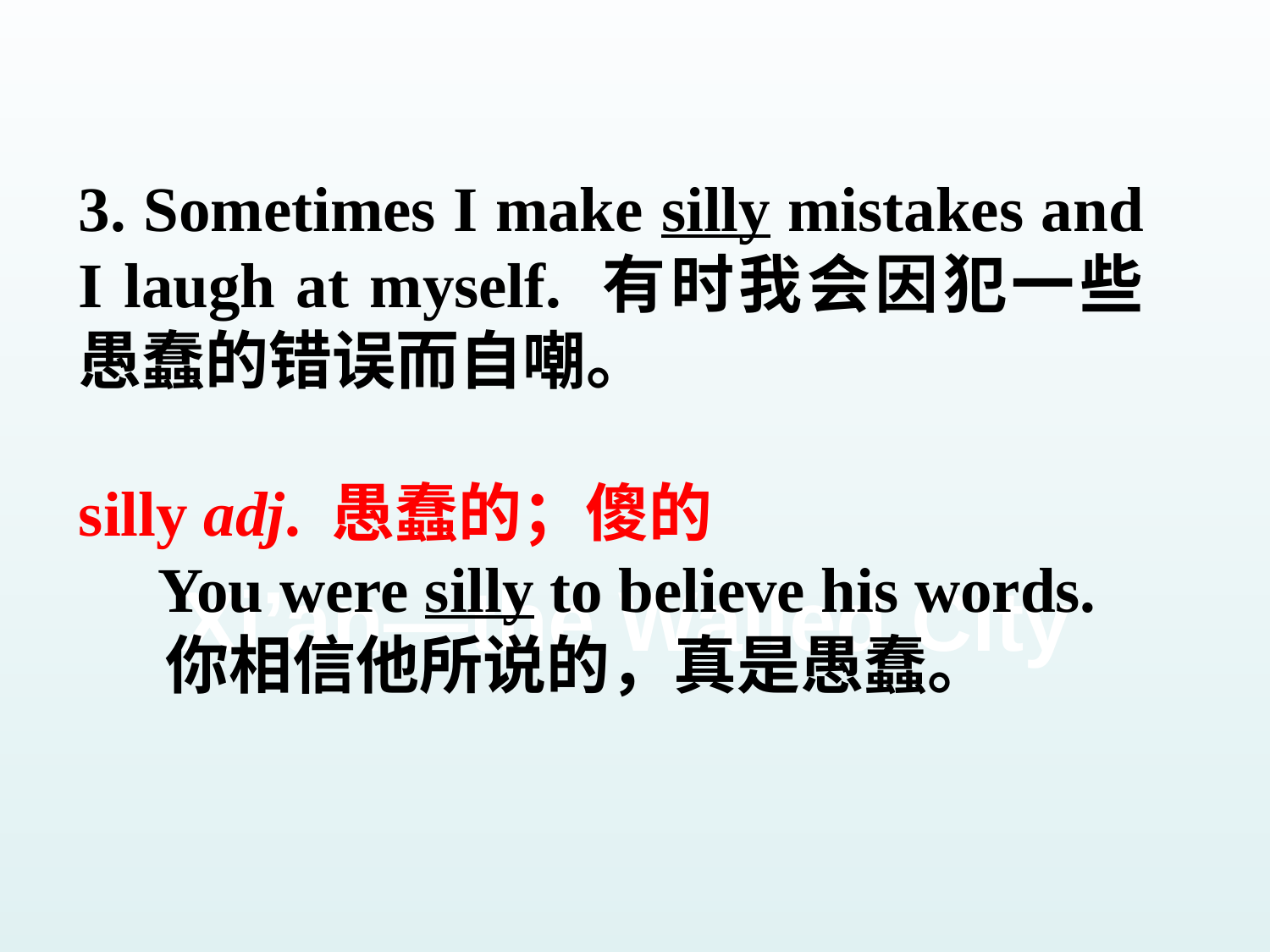

3. Sometimes I make silly mistakes and I laugh at myself. 有时我会因犯一些愚蠢的错误而自嘲。

silly adj. 愚蠢的；傻的
     You were silly to believe his words.
     你相信他所说的，真是愚蠢。
Xi’an—the Walled City